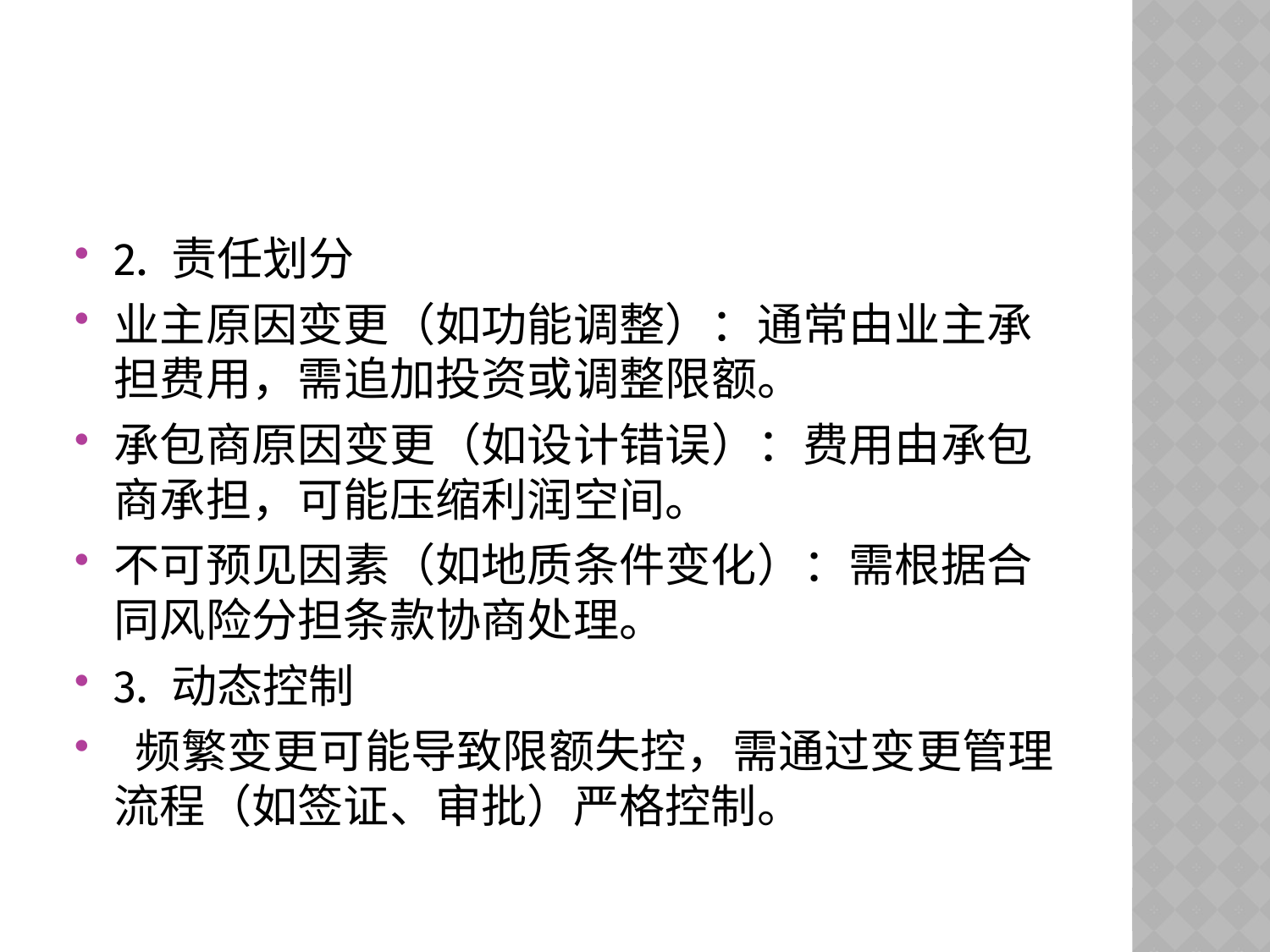

#
2. 责任划分
业主原因变更（如功能调整）：通常由业主承担费用，需追加投资或调整限额。
承包商原因变更（如设计错误）：费用由承包商承担，可能压缩利润空间。
不可预见因素（如地质条件变化）：需根据合同风险分担条款协商处理。
3. 动态控制
 频繁变更可能导致限额失控，需通过变更管理流程（如签证、审批）严格控制。